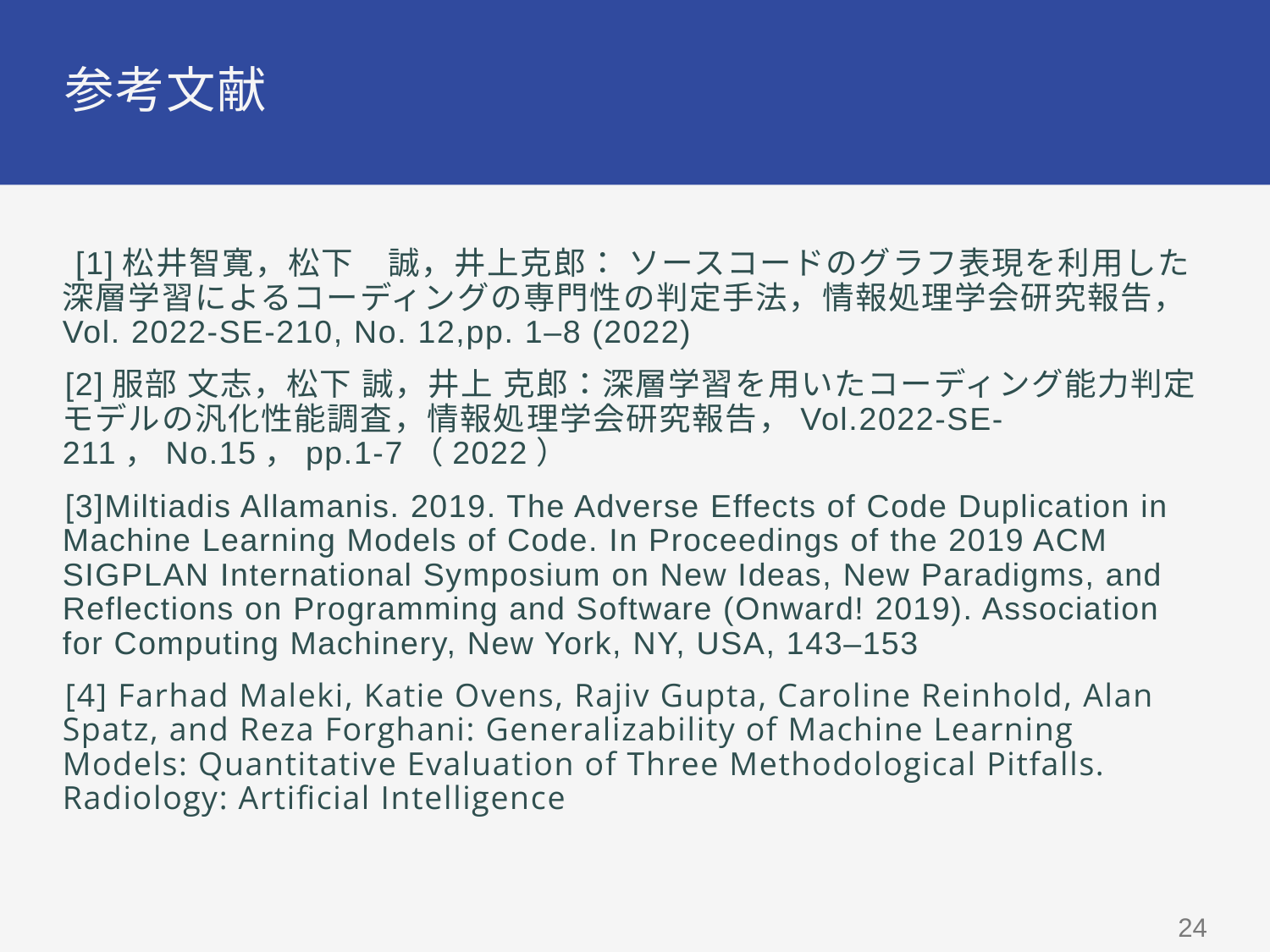

# 参考文献
 [1]松井智寛，松下　誠，井上克郎： ソースコードのグラフ表現を利用した深層学習によるコーディングの専門性の判定手法，情報処理学会研究報告，Vol. 2022-SE-210, No. 12,pp. 1–8 (2022)
[2]服部 文志，松下 誠，井上 克郎：深層学習を用いたコーディング能力判定モデルの汎化性能調査，情報処理学会研究報告，Vol.2022-SE-211，No.15，pp.1-7（2022）
[3]Miltiadis Allamanis. 2019. The Adverse Effects of Code Duplication in Machine Learning Models of Code. In Proceedings of the 2019 ACM SIGPLAN International Symposium on New Ideas, New Paradigms, and Reflections on Programming and Software (Onward! 2019). Association for Computing Machinery, New York, NY, USA, 143–153
[4] Farhad Maleki, Katie Ovens, Rajiv Gupta, Caroline Reinhold, Alan Spatz, and Reza Forghani: Generalizability of Machine Learning Models: Quantitative Evaluation of Three Methodological Pitfalls. Radiology: Artificial Intelligence
24